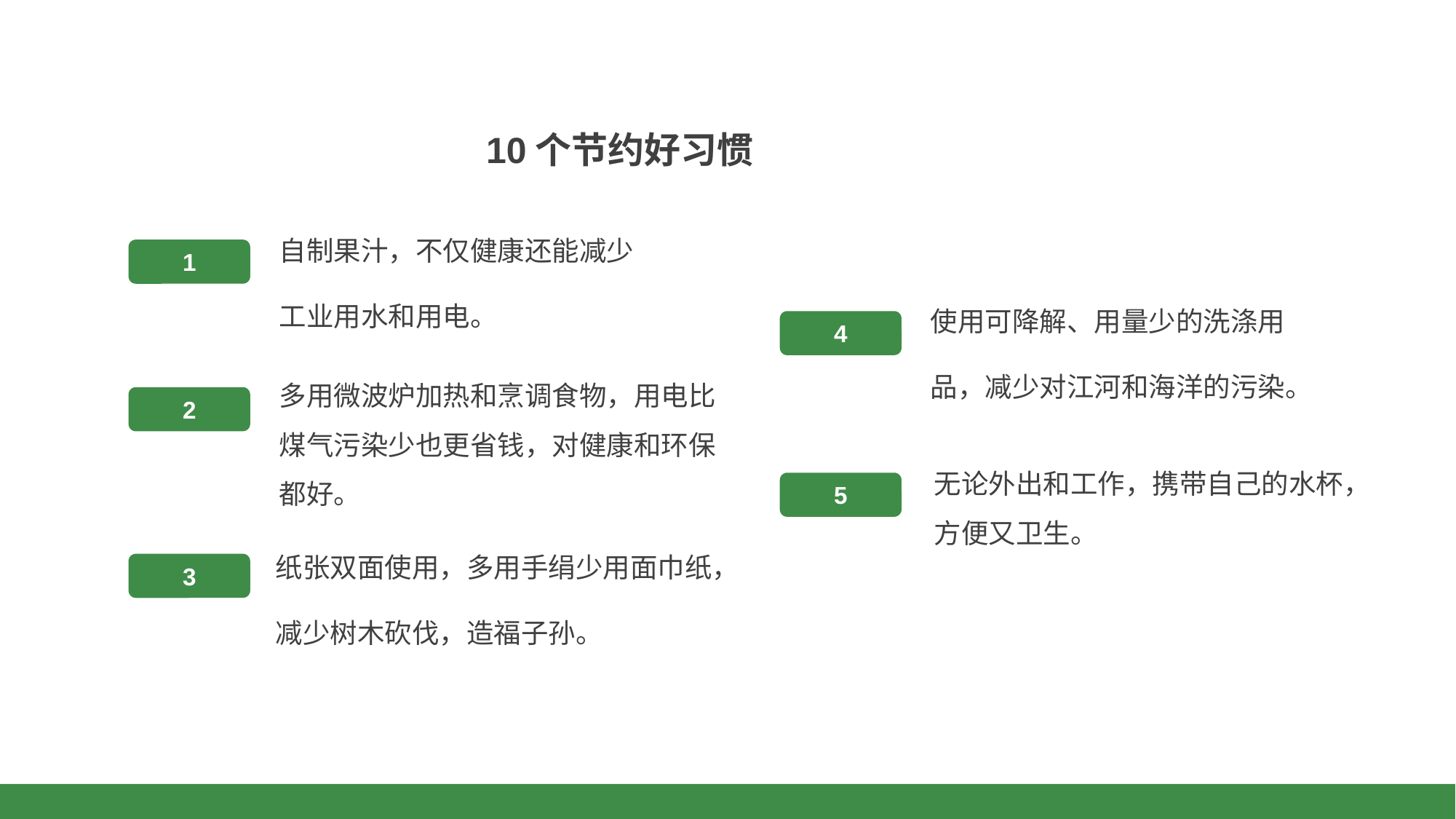

10个节约好习惯
自制果汁，不仅健康还能减少工业用水和用电。
1
使用可降解、用量少的洗涤用品，减少对江河和海洋的污染。
4
2
多用微波炉加热和烹调食物，用电比煤气污染少也更省钱，对健康和环保都好。
5
无论外出和工作，携带自己的水杯，方便又卫生。

纸张双面使用，多用手绢少用面巾纸，减少树木砍伐，造福子孙。
3